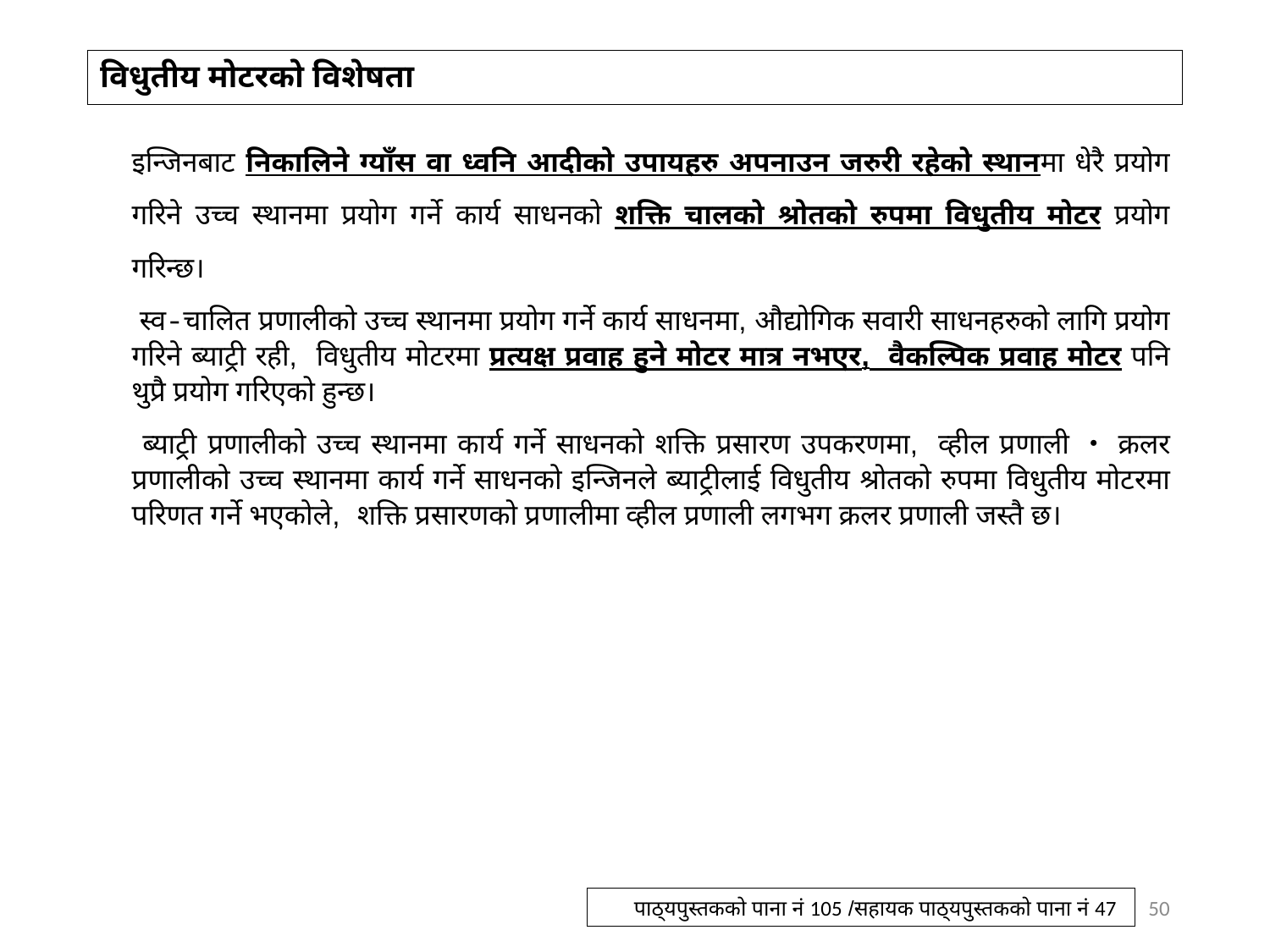

# विधुतीय मोटरको विशेषता
इन्जिनबाट निकालिने ग्याँस वा ध्वनि आदीको उपायहरु अपनाउन जरुरी रहेको स्थानमा धेरै प्रयोग गरिने उच्च स्थानमा प्रयोग गर्ने कार्य साधनको शक्ति चालको श्रोतको रुपमा विधुतीय मोटर प्रयोग गरिन्छ।
 स्व-चालित प्रणालीको उच्च स्थानमा प्रयोग गर्ने कार्य साधनमा, औद्योगिक सवारी साधनहरुको लागि प्रयोग गरिने ब्याट्री रही, विधुतीय मोटरमा प्रत्यक्ष प्रवाह हुने मोटर मात्र नभएर, वैकल्पिक प्रवाह मोटर पनि थुप्रै प्रयोग गरिएको हुन्छ।
 ब्याट्री प्रणालीको उच्च स्थानमा कार्य गर्ने साधनको शक्ति प्रसारण उपकरणमा, व्हील प्रणाली・क्रलर प्रणालीको उच्च स्थानमा कार्य गर्ने साधनको इन्जिनले ब्याट्रीलाई विधुतीय श्रोतको रुपमा विधुतीय मोटरमा परिणत गर्ने भएकोले, शक्ति प्रसारणको प्रणालीमा व्हील प्रणाली लगभग क्रलर प्रणाली जस्तै छ।

50
पाठ्यपुस्तकको पाना नं 105 /सहायक पाठ्यपुस्तकको पाना नं 47